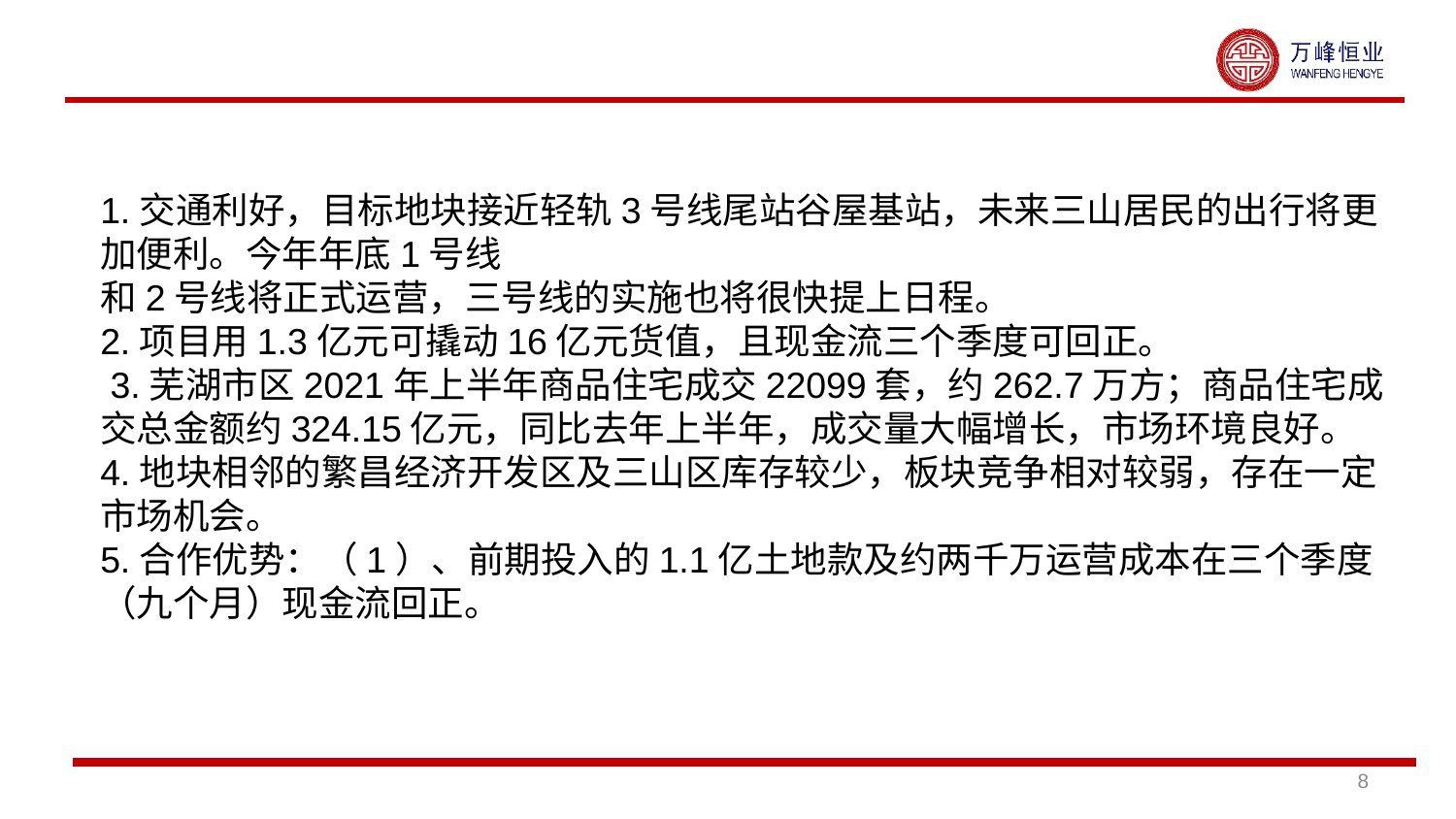

1.交通利好，目标地块接近轻轨3号线尾站谷屋基站，未来三山居民的出行将更加便利。今年年底1号线
和2号线将正式运营，三号线的实施也将很快提上日程。
2.项目用1.3亿元可撬动16亿元货值，且现金流三个季度可回正。
 3.芜湖市区2021年上半年商品住宅成交22099套，约262.7万方；商品住宅成交总金额约324.15亿元，同比去年上半年，成交量大幅增长，市场环境良好。
4.地块相邻的繁昌经济开发区及三山区库存较少，板块竞争相对较弱，存在一定市场机会。
5.合作优势：（1）、前期投入的1.1亿土地款及约两千万运营成本在三个季度（九个月）现金流回正。